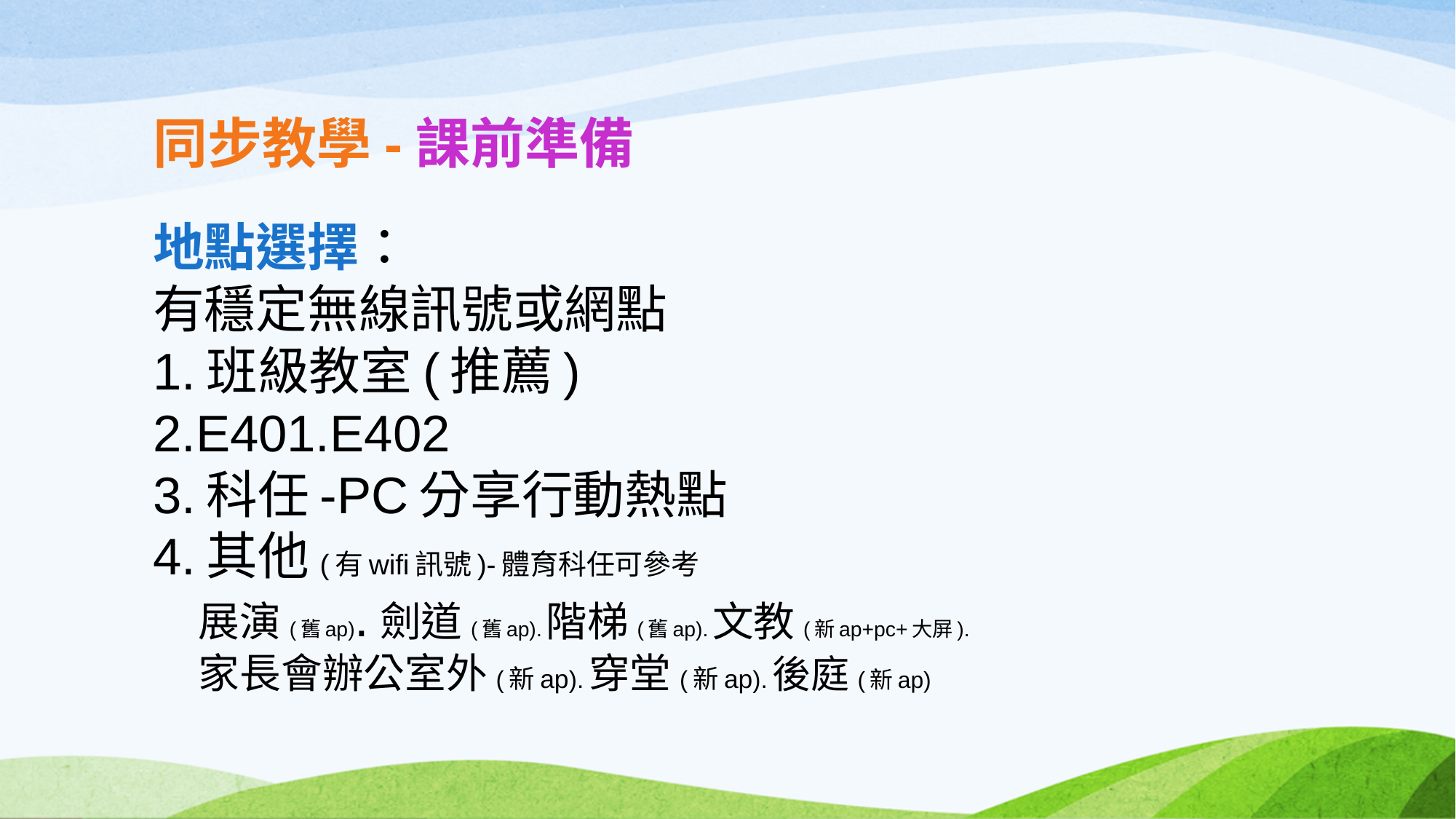

# 同步教學-課前準備
地點選擇：
有穩定無線訊號或網點
1.班級教室(推薦)
2.E401.E402
3.科任-PC分享行動熱點
4.其他(有wifi訊號)-體育科任可參考
    展演(舊ap).劍道(舊ap).階梯(舊ap).文教(新ap+pc+大屏).
    家長會辦公室外(新ap).穿堂(新ap).後庭(新ap)